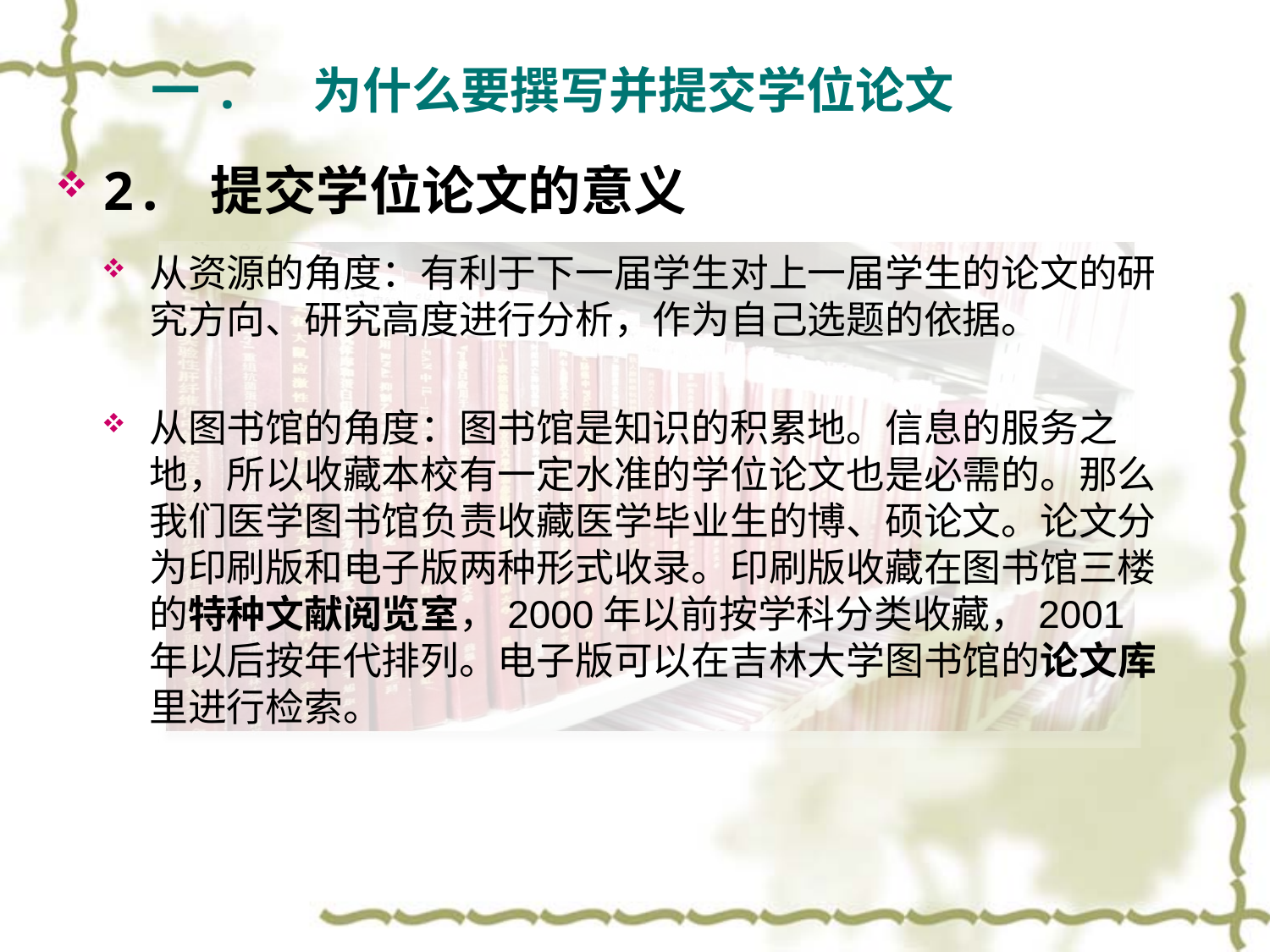

一.  为什么要撰写并提交学位论文
2. 提交学位论文的意义
从资源的角度：有利于下一届学生对上一届学生的论文的研究方向、研究高度进行分析，作为自己选题的依据。

从图书馆的角度：图书馆是知识的积累地。信息的服务之地，所以收藏本校有一定水准的学位论文也是必需的。那么我们医学图书馆负责收藏医学毕业生的博、硕论文。论文分为印刷版和电子版两种形式收录。印刷版收藏在图书馆三楼的特种文献阅览室，2000年以前按学科分类收藏，2001年以后按年代排列。电子版可以在吉林大学图书馆的论文库里进行检索。